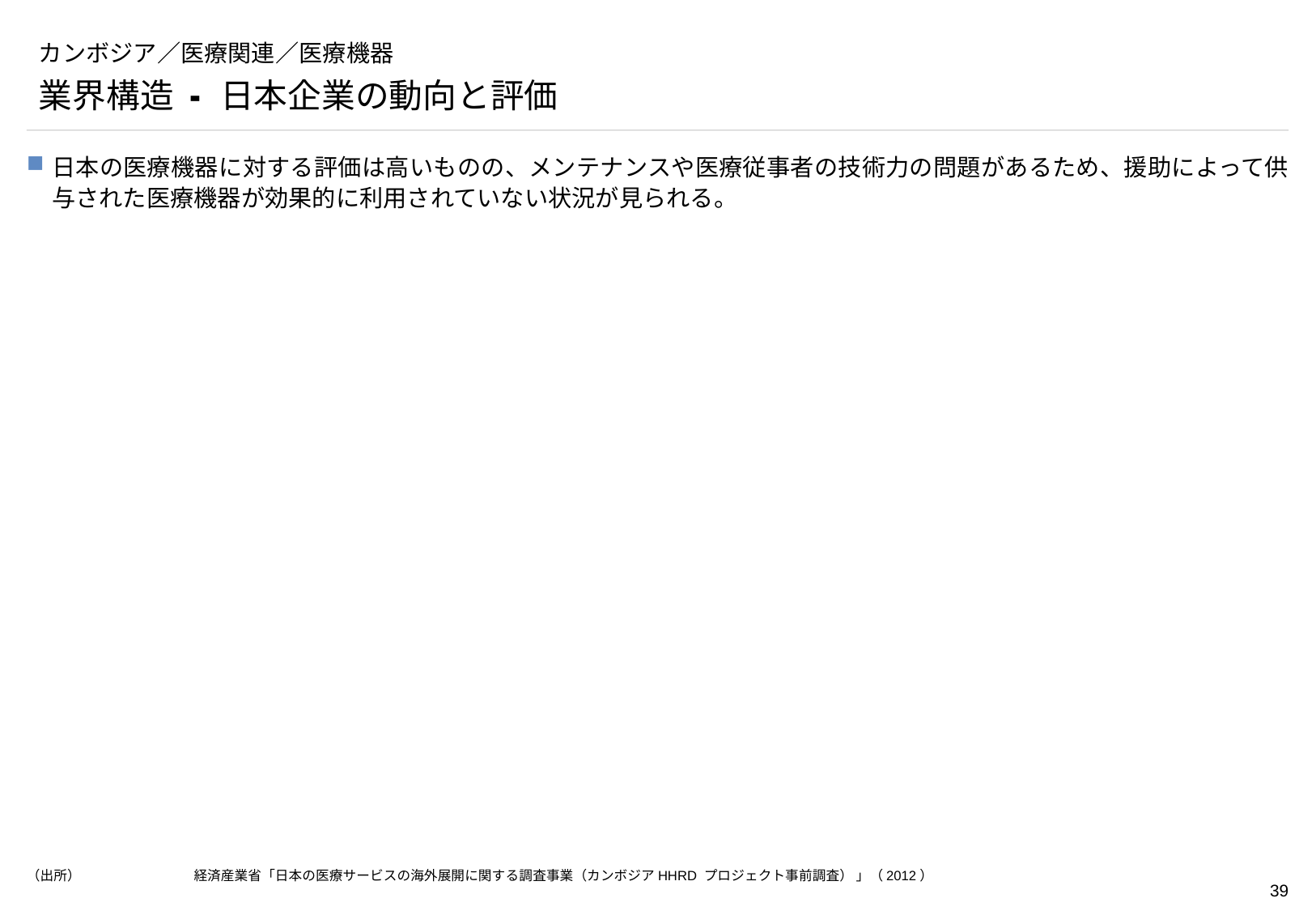

# カンボジア／医療関連／医療機器
業界構造 - 日本企業の動向と評価
日本の医療機器に対する評価は高いものの、メンテナンスや医療従事者の技術力の問題があるため、援助によって供与された医療機器が効果的に利用されていない状況が見られる。
（出所）	経済産業省「日本の医療サービスの海外展開に関する調査事業（カンボジアHHRD プロジェクト事前調査） 」（2012）